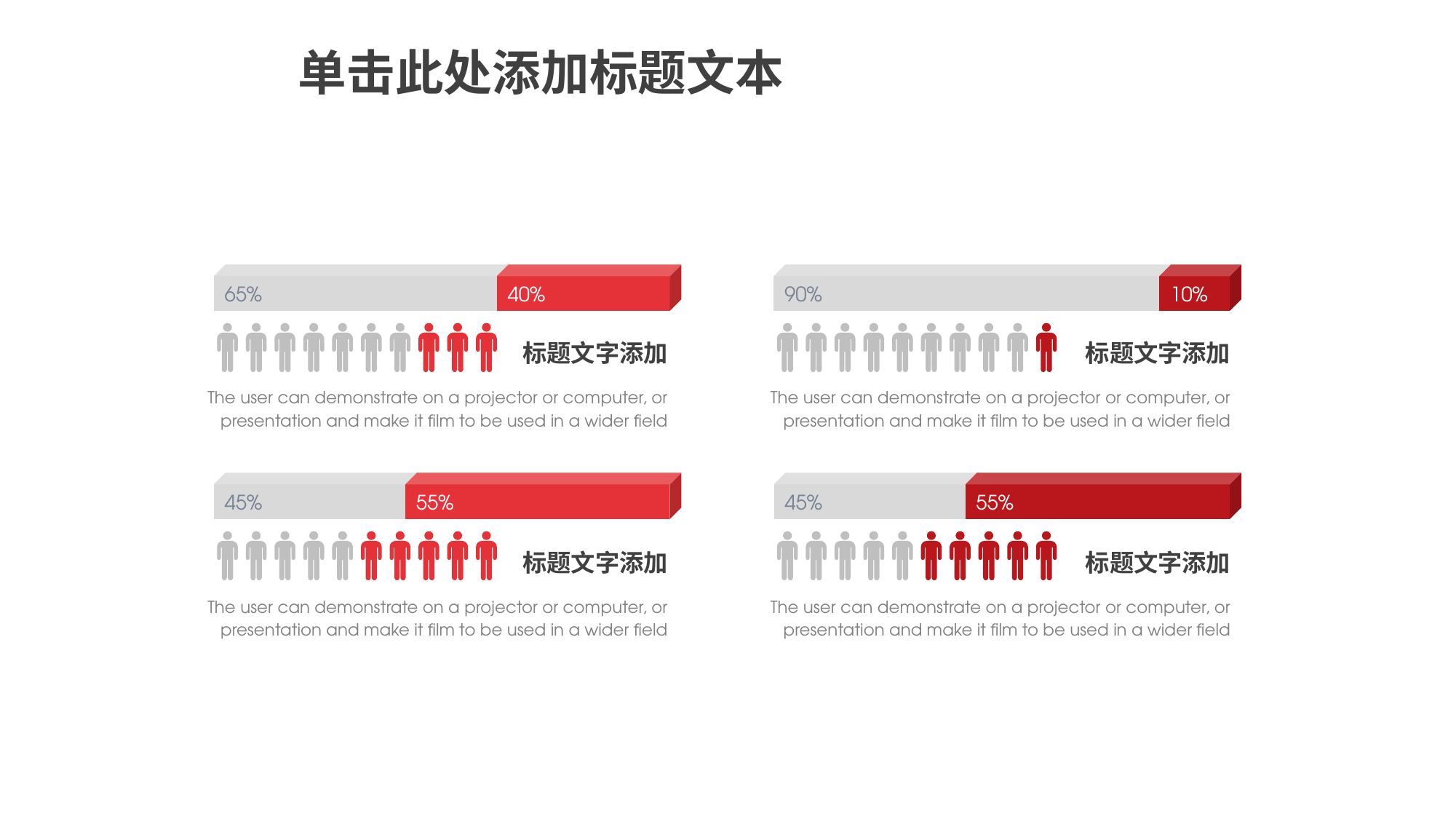

01
单击此处添加标题文本
65%
40%

标题文字添加
The user can demonstrate on a projector or computer, or presentation and make it film to be used in a wider field
90%
10%

标题文字添加
The user can demonstrate on a projector or computer, or presentation and make it film to be used in a wider field
45%
55%

标题文字添加
The user can demonstrate on a projector or computer, or presentation and make it film to be used in a wider field
45%
55%

标题文字添加
The user can demonstrate on a projector or computer, or presentation and make it film to be used in a wider field